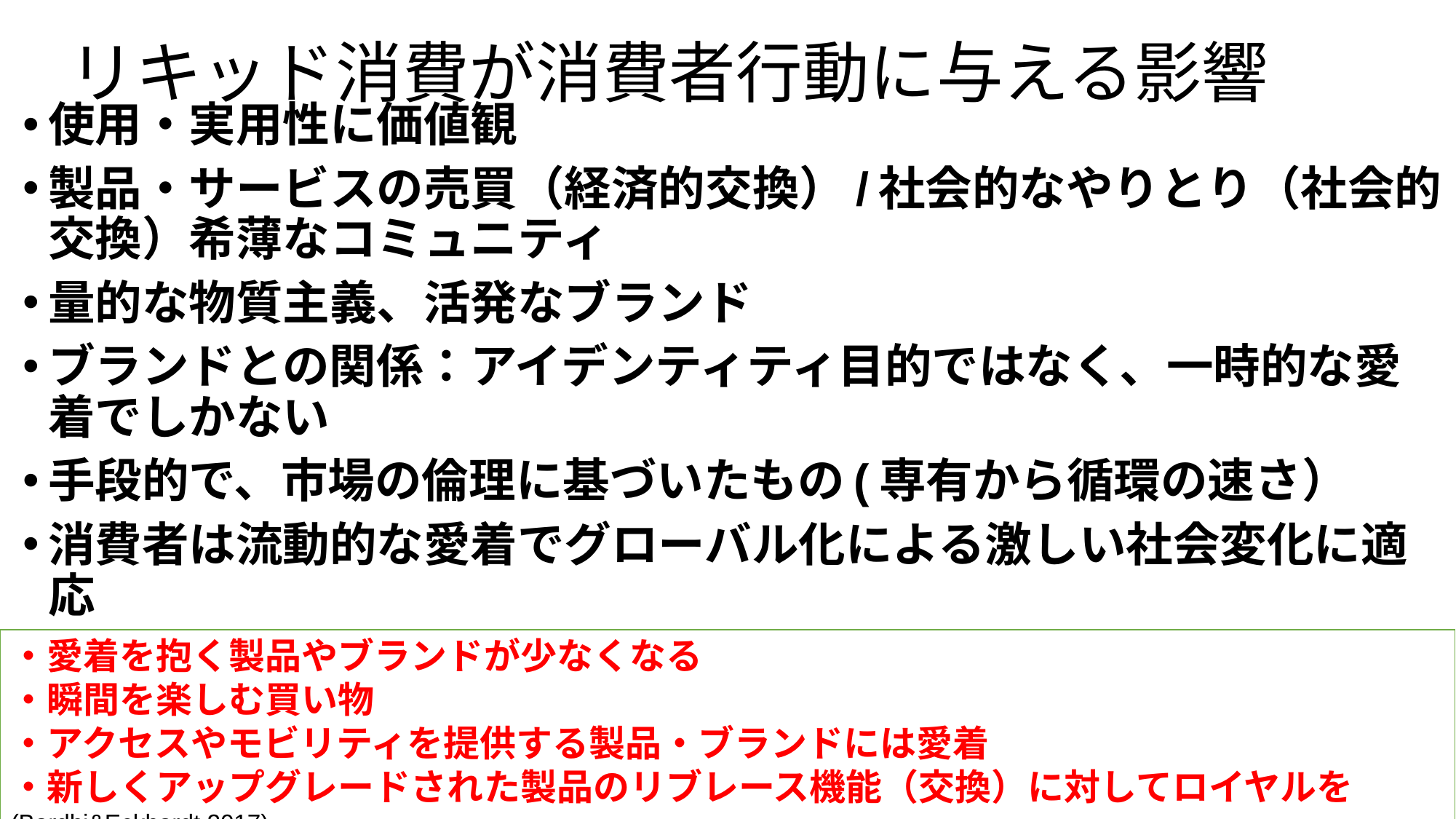

# リキッド消費が消費者行動に与える影響
使用・実用性に価値観
製品・サービスの売買（経済的交換）/社会的なやりとり（社会的交換）希薄なコミュニティ
量的な物質主義、活発なブランド
ブランドとの関係：アイデンティティ目的ではなく、一時的な愛着でしかない
手段的で、市場の倫理に基づいたもの(専有から循環の速さ）
消費者は流動的な愛着でグローバル化による激しい社会変化に適応

・愛着を抱く製品やブランドが少なくなる
・瞬間を楽しむ買い物
・アクセスやモビリティを提供する製品・ブランドには愛着
・新しくアップグレードされた製品のリブレース機能（交換）に対してロイヤルを　(Bardhi&Eckhardt 2017)